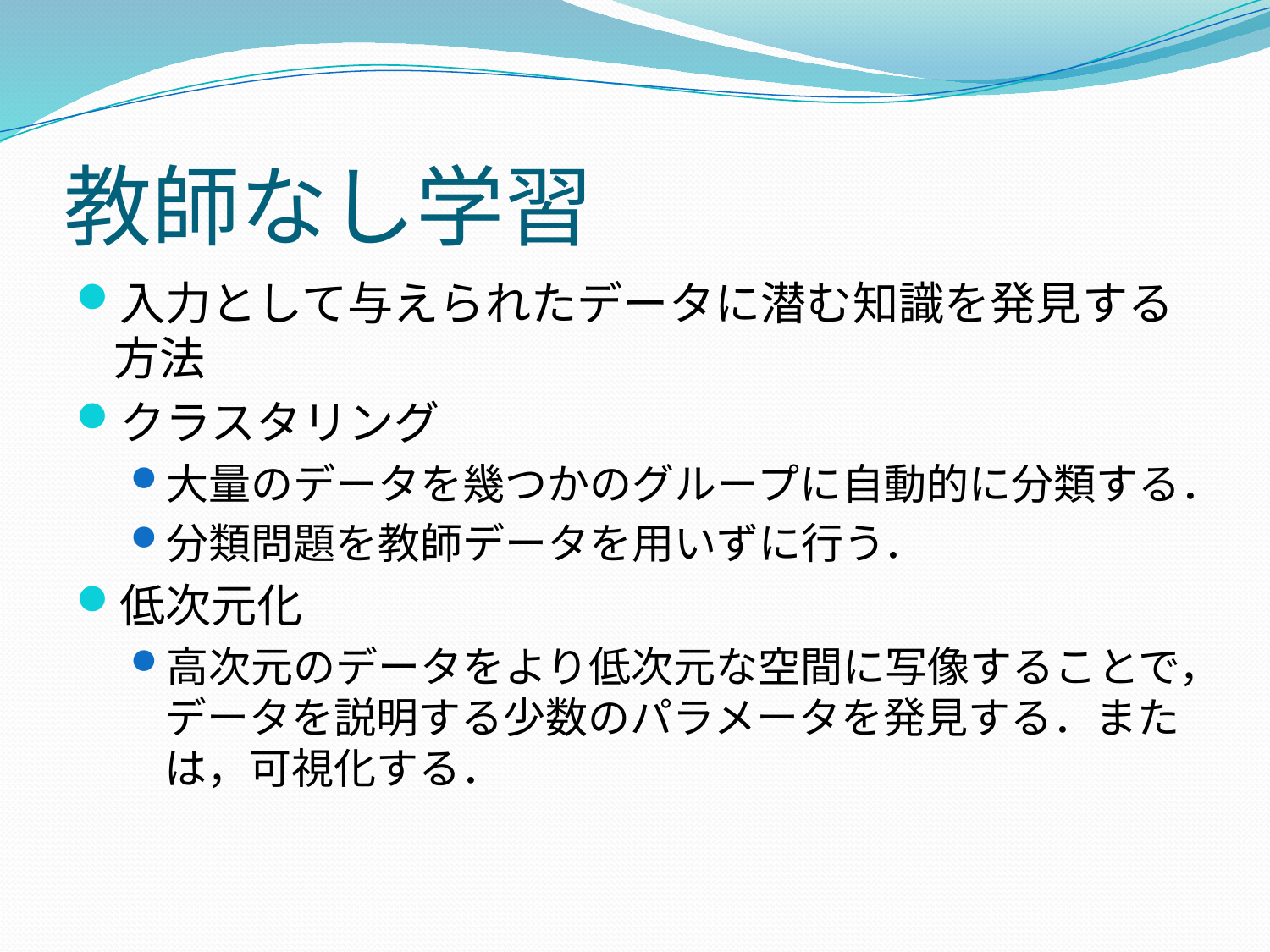

# 教師なし学習
入力として与えられたデータに潜む知識を発見する方法
クラスタリング
大量のデータを幾つかのグループに自動的に分類する．
分類問題を教師データを用いずに行う．
低次元化
高次元のデータをより低次元な空間に写像することで，データを説明する少数のパラメータを発見する．または，可視化する．